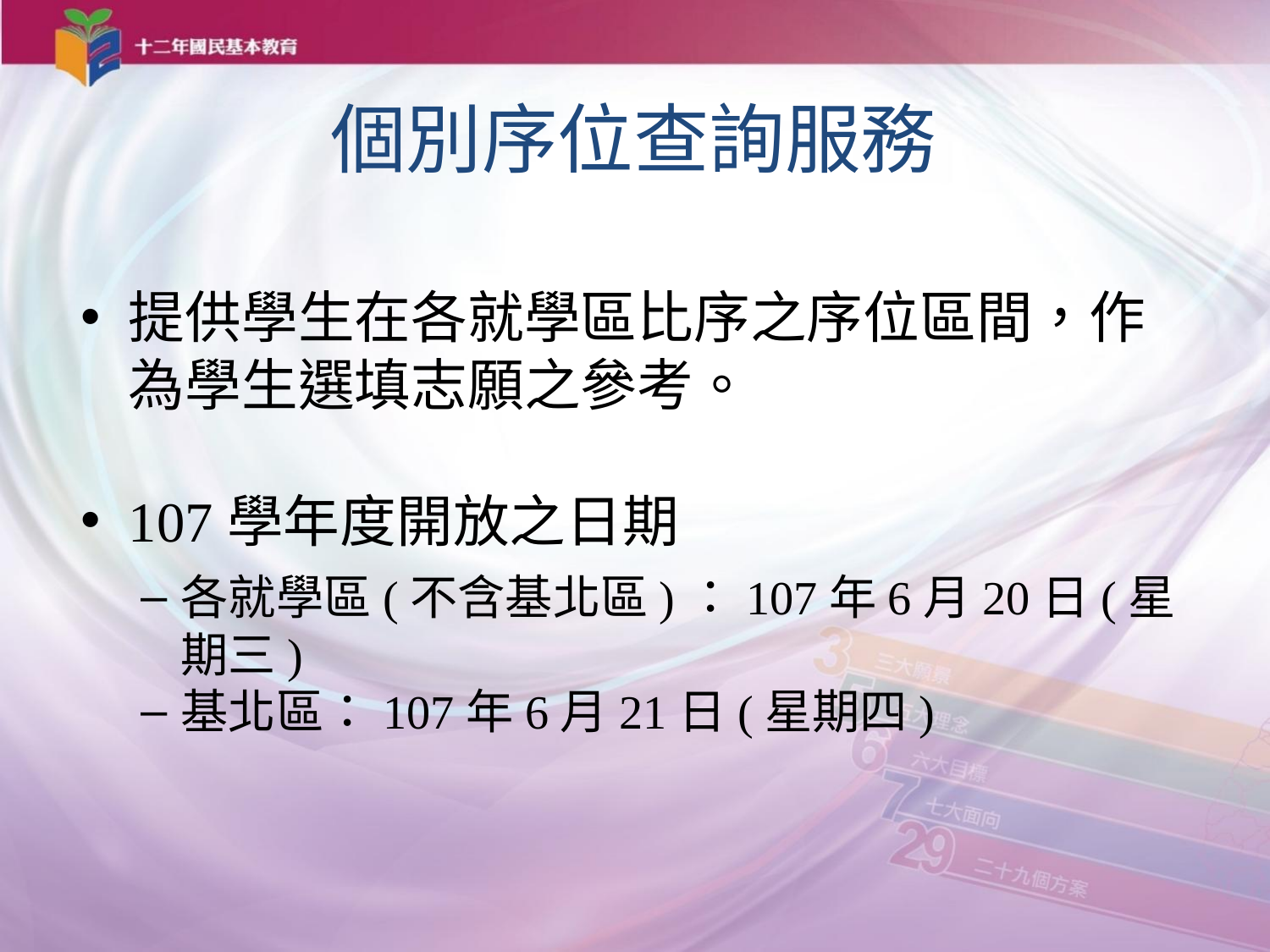

# 個別序位查詢服務
提供學生在各就學區比序之序位區間，作為學生選填志願之參考。

107學年度開放之日期
各就學區(不含基北區)：107年6月20日(星期三)
基北區：107年6月21日(星期四)